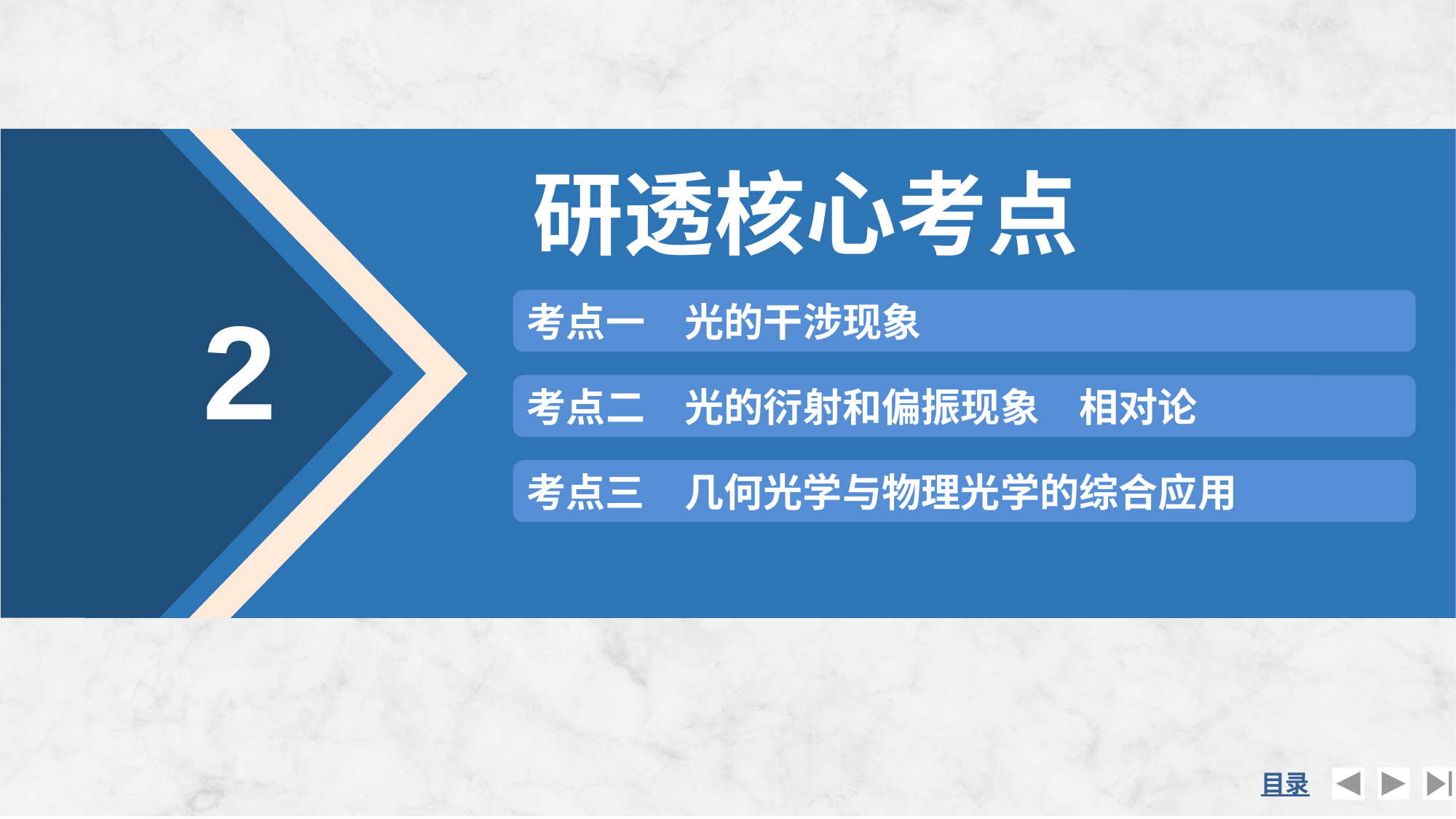

研透核心考点
2
考点一　光的干涉现象
考点二　光的衍射和偏振现象　相对论
考点三　几何光学与物理光学的综合应用